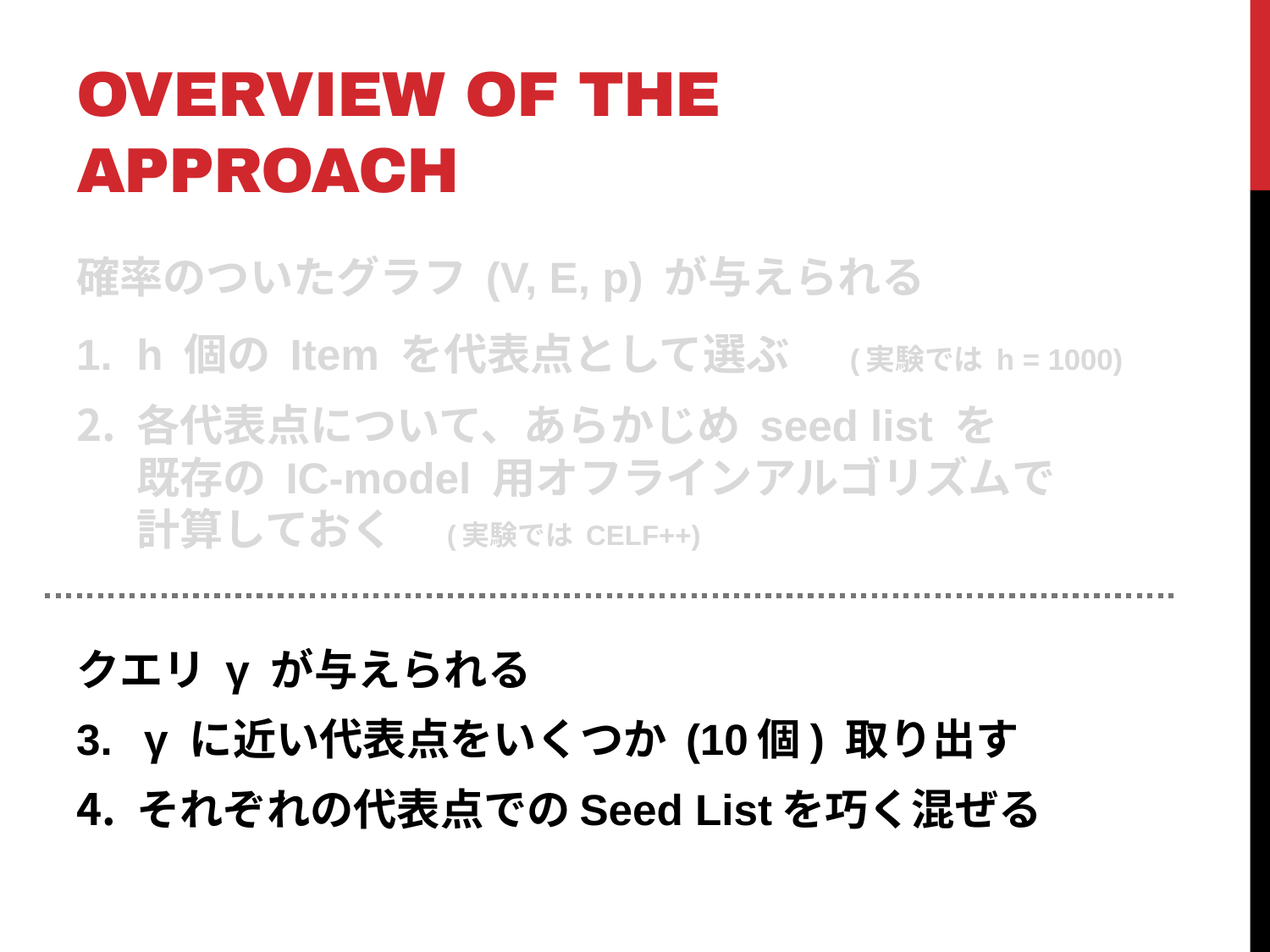

# Overview of the Approach
確率のついたグラフ (V, E, p) が与えられる
h 個の Item を代表点として選ぶ　(実験では h = 1000)
各代表点について、あらかじめ seed list を
既存の IC-model 用オフラインアルゴリズムで
計算しておく　(実験では CELF++)

クエリ γ が与えられる
γ に近い代表点をいくつか (10個) 取り出す
それぞれの代表点でのSeed Listを巧く混ぜる